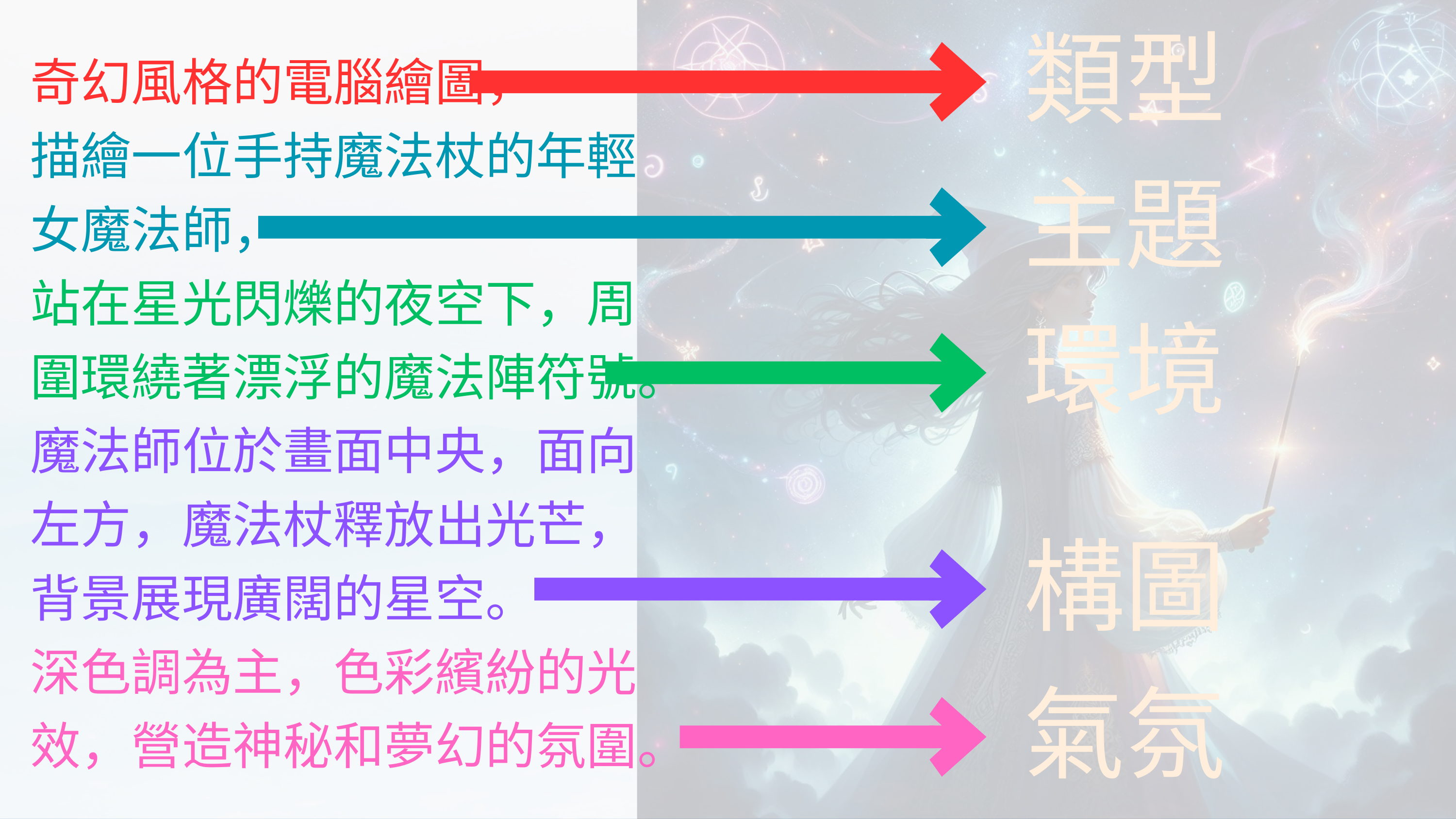

奇幻風格的電腦繪圖，
描繪一位手持魔法杖的年輕女魔法師，
站在星光閃爍的夜空下，周圍環繞著漂浮的魔法陣符號。
魔法師位於畫面中央，面向左方，魔法杖釋放出光芒，背景展現廣闊的星空。
深色調為主，色彩繽紛的光效，營造神秘和夢幻的氛圍。
類型

主題

環境

構圖

氣氛